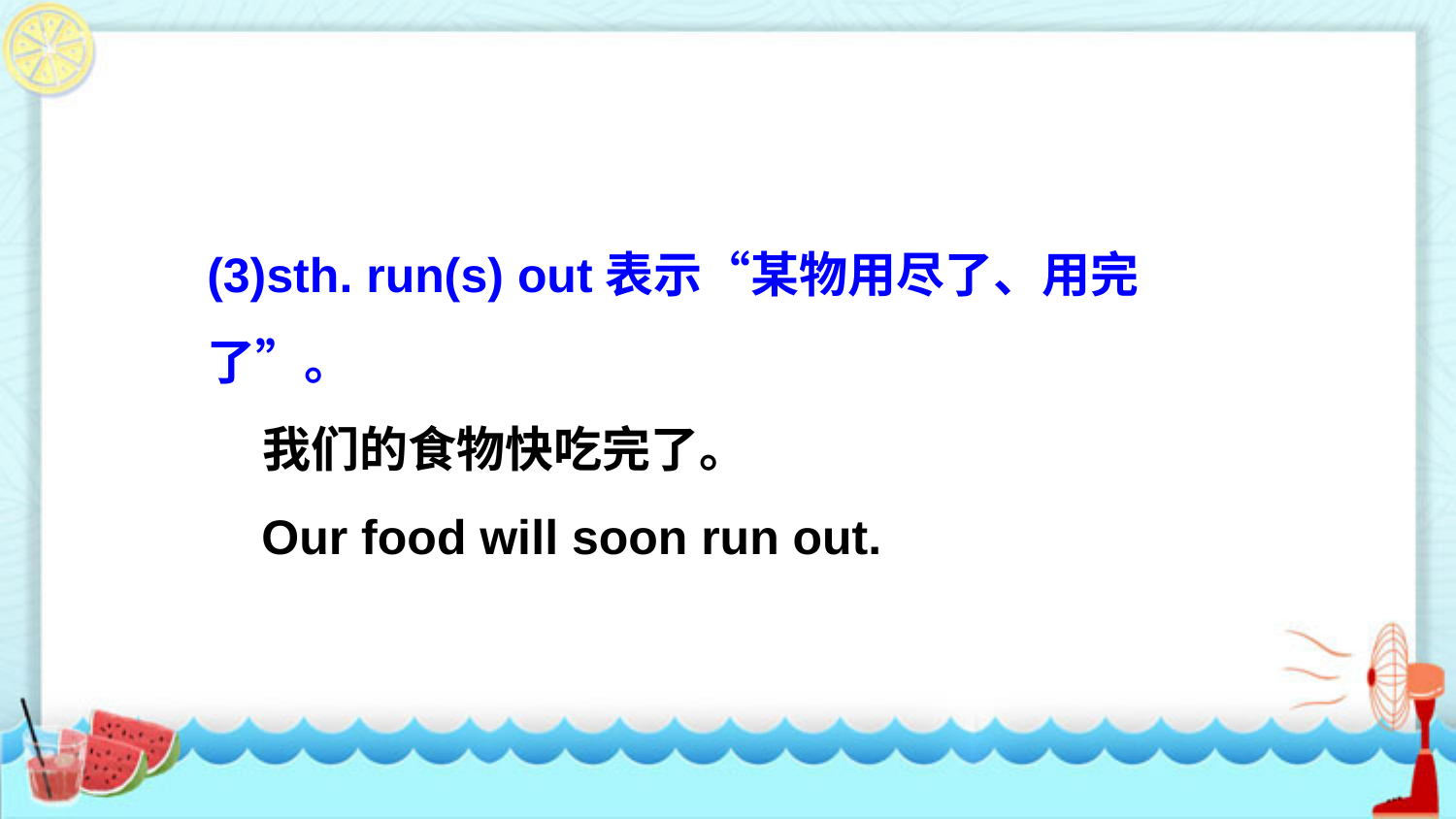

(3)sth. run(s) out表示“某物用尽了、用完了”。
    我们的食物快吃完了。
    Our food will soon run out.